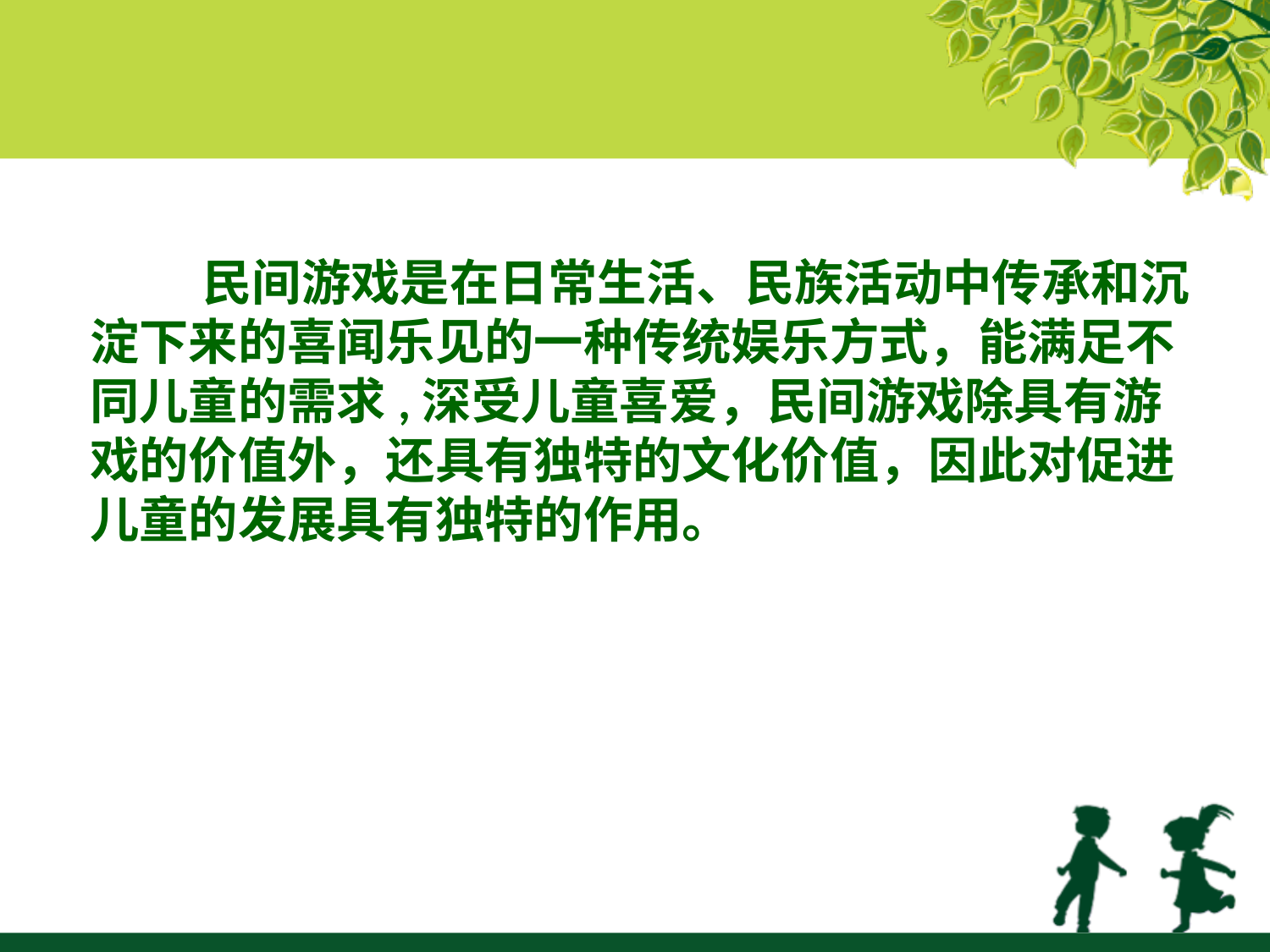

#
         民间游戏是在日常生活、民族活动中传承和沉淀下来的喜闻乐见的一种传统娱乐方式，能满足不同儿童的需求,深受儿童喜爱，民间游戏除具有游戏的价值外，还具有独特的文化价值，因此对促进儿童的发展具有独特的作用。